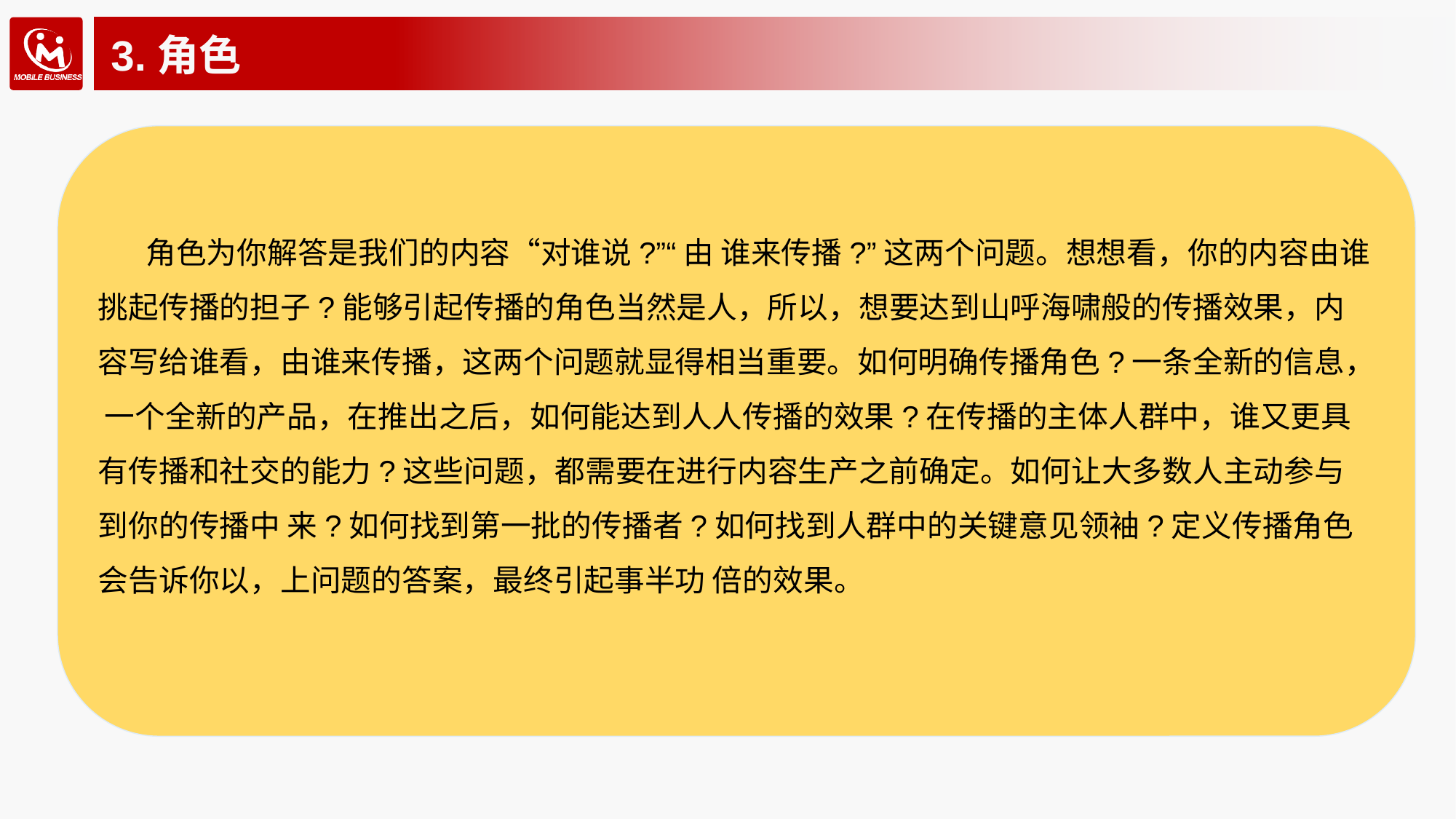

# 3.角色

      角色为你解答是我们的内容“对谁说?”“由 谁来传播?”这两个问题。想想看，你的内容由谁挑起传播的担子?能够引起传播的角色当然是人，所以，想要达到山呼海啸般的传播效果，内容写给谁看，由谁来传播，这两个问题就显得相当重要。如何明确传播角色?一条全新的信息， 一个全新的产品，在推出之后，如何能达到人人传播的效果?在传播的主体人群中，谁又更具有传播和社交的能力?这些问题，都需要在进行内容生产之前确定。如何让大多数人主动参与到你的传播中 来?如何找到第一批的传播者?如何找到人群中的关键意见领袖?定义传播角色会告诉你以，上问题的答案，最终引起事半功 倍的效果。